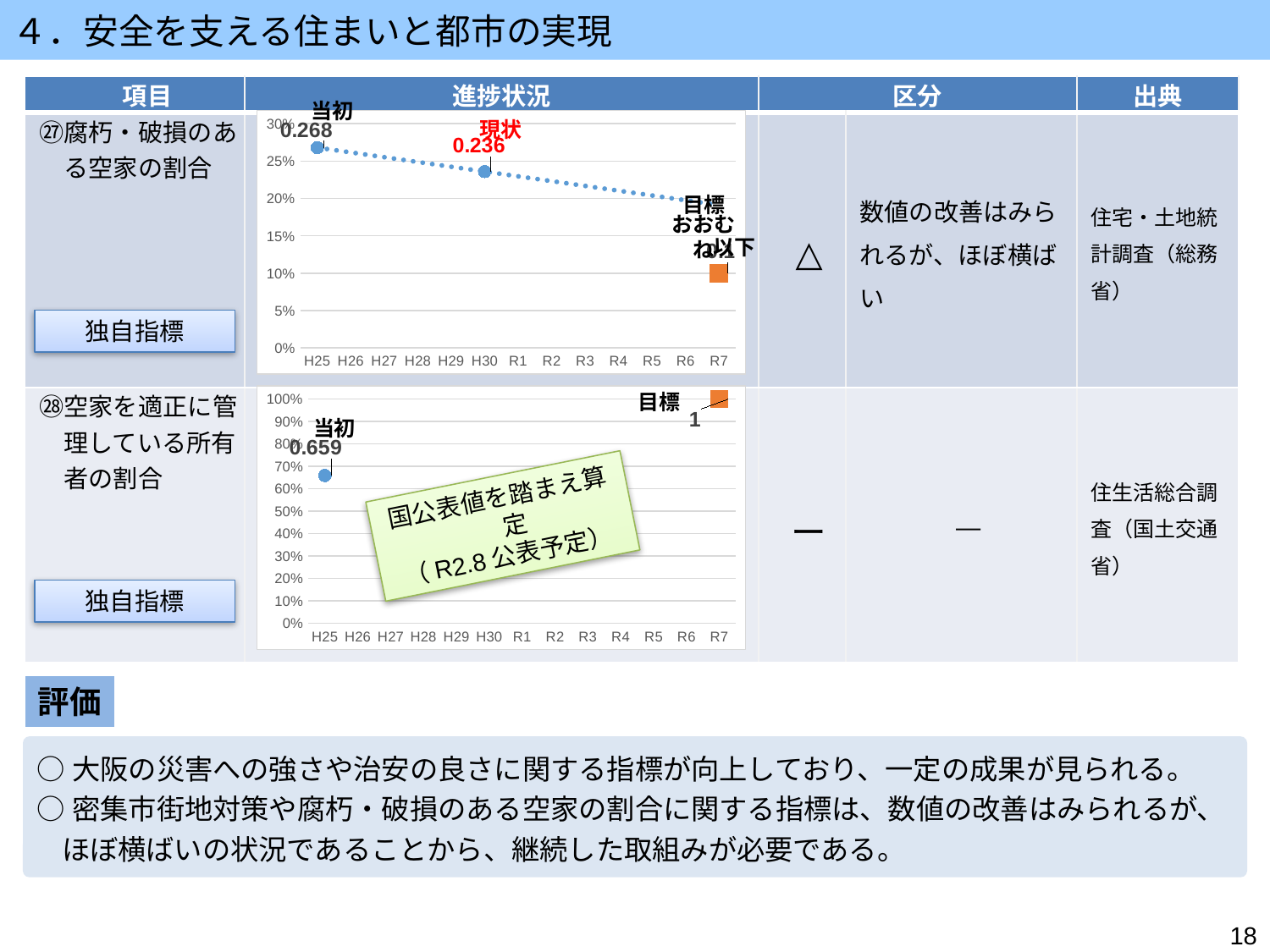

４．安全を支える住まいと都市の実現
| 項目 | 進捗状況 | 区分 |  | 出典 |
| --- | --- | --- | --- | --- |
| ㉗腐朽・破損のある空家の割合 |  | △ | 数値の改善はみられるが、ほぼ横ばい | 住宅・土地統計調査（総務省） |
| ㉘空家を適正に管理している所有者の割合 |  | ー | ― | 住生活総合調査（国土交通省） |
当初

### Chart

| Category | 進捗状況 | 目標値 |
|---|---|---|
| H25 | 0.268 | None |
| H26 | None | None |
| H27 | None | None |
| H28 | None | None |
| H29 | None | None |
| H30 | 0.23600000000000002 | None |
| R1 | None | None |
| R2 | None | None |
| R3 | None | None |
| R4 | None | None |
| R5 | None | None |
| R6 | None | None |
| R7 | None | 0.1 |
現状
目標
おおむね
以下
独自指標
目標

### Chart

| Category | 進捗状況 | 目標値 |
|---|---|---|
| H25 | 0.6590000000000001 | None |
| H26 | None | None |
| H27 | None | None |
| H28 | None | None |
| H29 | None | None |
| H30 | None | None |
| R1 | None | None |
| R2 | None | None |
| R3 | None | None |
| R4 | None | None |
| R5 | None | None |
| R6 | None | None |
| R7 | None | 1.0 |
当初
国公表値を踏まえ算定
（R2.8公表予定）
独自指標
評価
○大阪の災害への強さや治安の良さに関する指標が向上しており、一定の成果が見られる。
○密集市街地対策や腐朽・破損のある空家の割合に関する指標は、数値の改善はみられるが、ほぼ横ばいの状況であることから、継続した取組みが必要である。

18